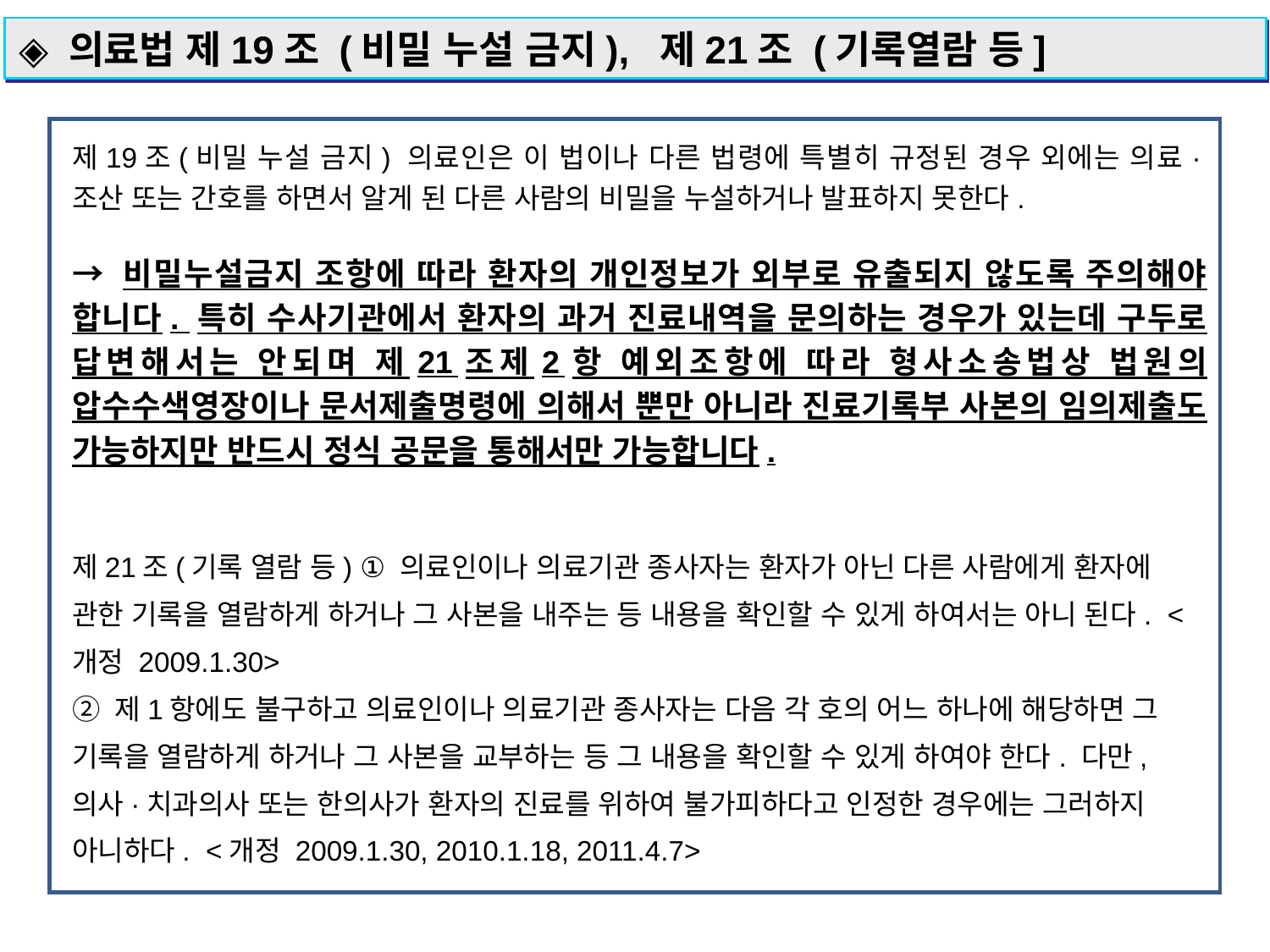

◈ 의료법 제19조 (비밀 누설 금지),  제21조 (기록열람 등]

제19조(비밀 누설 금지) 의료인은 이 법이나 다른 법령에 특별히 규정된 경우 외에는 의료·조산 또는 간호를 하면서 알게 된 다른 사람의 비밀을 누설하거나 발표하지 못한다.

→ 비밀누설금지 조항에 따라 환자의 개인정보가 외부로 유출되지 않도록 주의해야 합니다. 특히 수사기관에서 환자의 과거 진료내역을 문의하는 경우가 있는데 구두로 답변해서는 안되며 제21조제2항 예외조항에 따라 형사소송법상 법원의 압수수색영장이나 문서제출명령에 의해서 뿐만 아니라 진료기록부 사본의 임의제출도 가능하지만 반드시 정식 공문을 통해서만 가능합니다.

제21조(기록 열람 등) ① 의료인이나 의료기관 종사자는 환자가 아닌 다른 사람에게 환자에 관한 기록을 열람하게 하거나 그 사본을 내주는 등 내용을 확인할 수 있게 하여서는 아니 된다.  <개정 2009.1.30>
② 제1항에도 불구하고 의료인이나 의료기관 종사자는 다음 각 호의 어느 하나에 해당하면 그 기록을 열람하게 하거나 그 사본을 교부하는 등 그 내용을 확인할 수 있게 하여야 한다. 다만, 의사·치과의사 또는 한의사가 환자의 진료를 위하여 불가피하다고 인정한 경우에는 그러하지 아니하다.  <개정 2009.1.30, 2010.1.18, 2011.4.7>